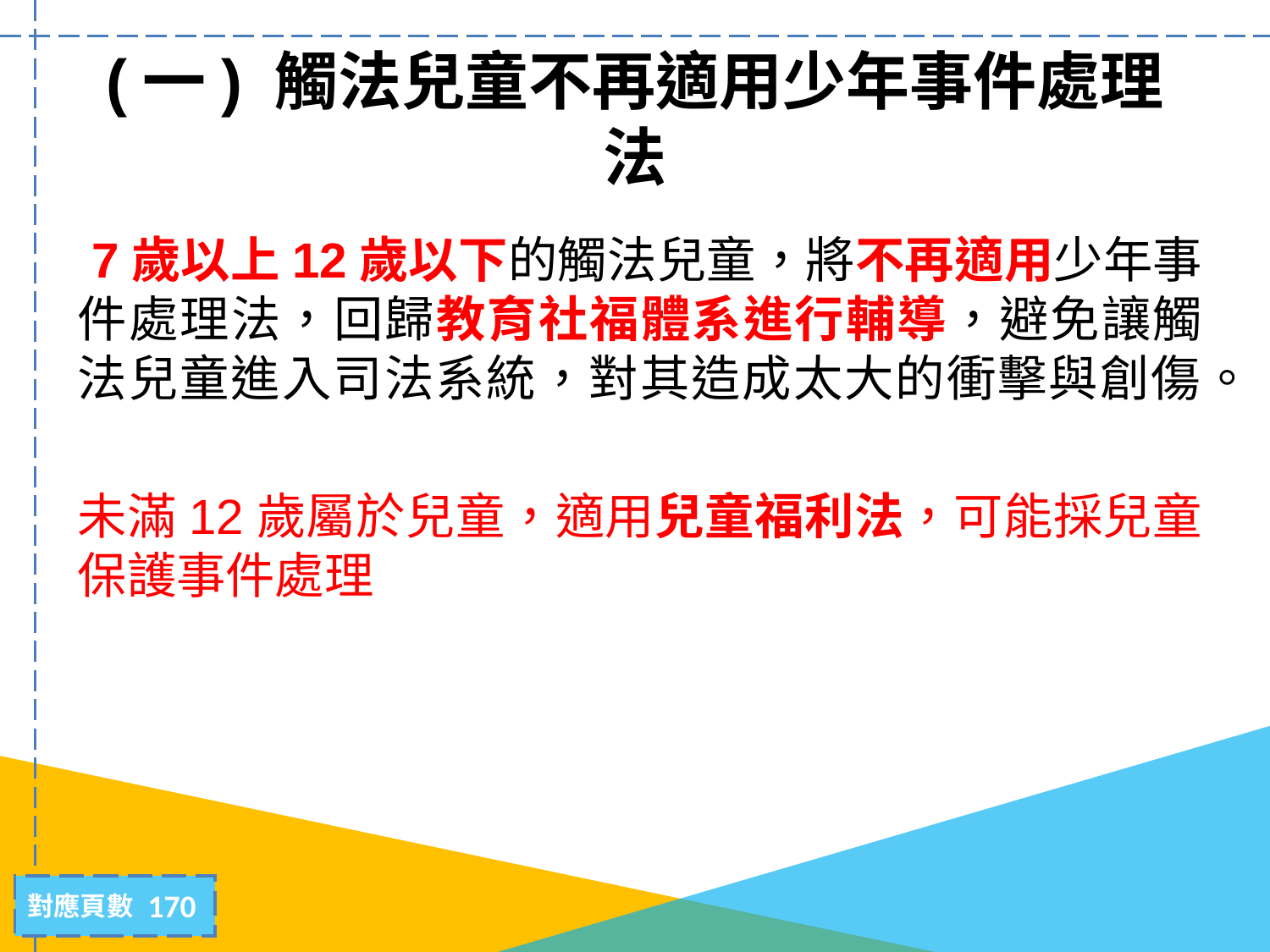

# (一) 觸法兒童不再適用少年事件處理法
 7歲以上12歲以下的觸法兒童，將不再適用少年事件處理法，回歸教育社福體系進行輔導，避免讓觸法兒童進入司法系統，對其造成太大的衝擊與創傷。

未滿12歲屬於兒童，適用兒童福利法，可能採兒童保護事件處理

170